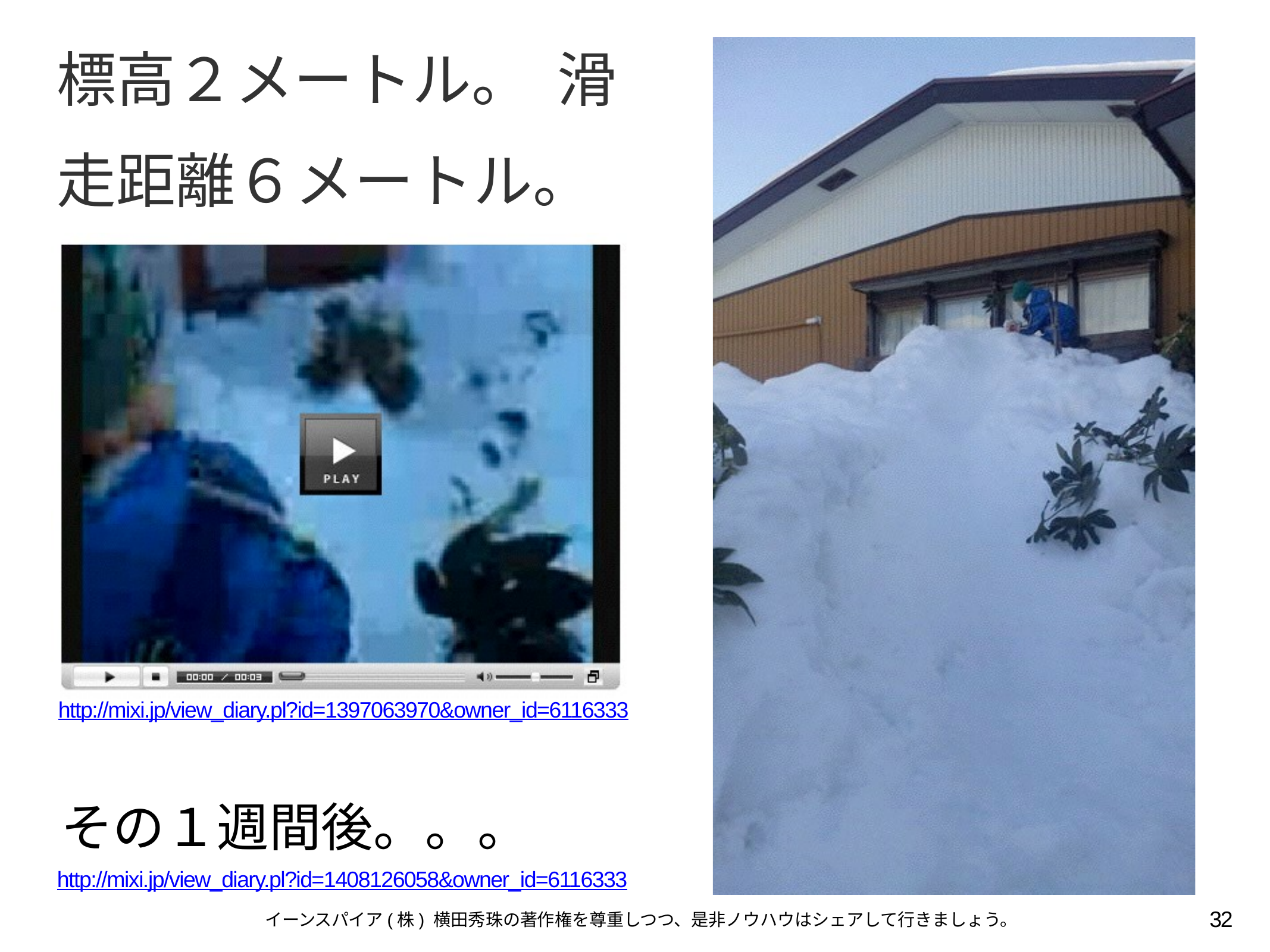

# 標高２メートル。  滑走距離６メートル。

http://mixi.jp/view_diary.pl?id=1397063970&owner_id=6116333
その１週間後。。。
http://mixi.jp/view_diary.pl?id=1408126058&owner_id=6116333
32
イーンスパイア(株) 横田秀珠の著作権を尊重しつつ、是非ノウハウはシェアして行きましょう。